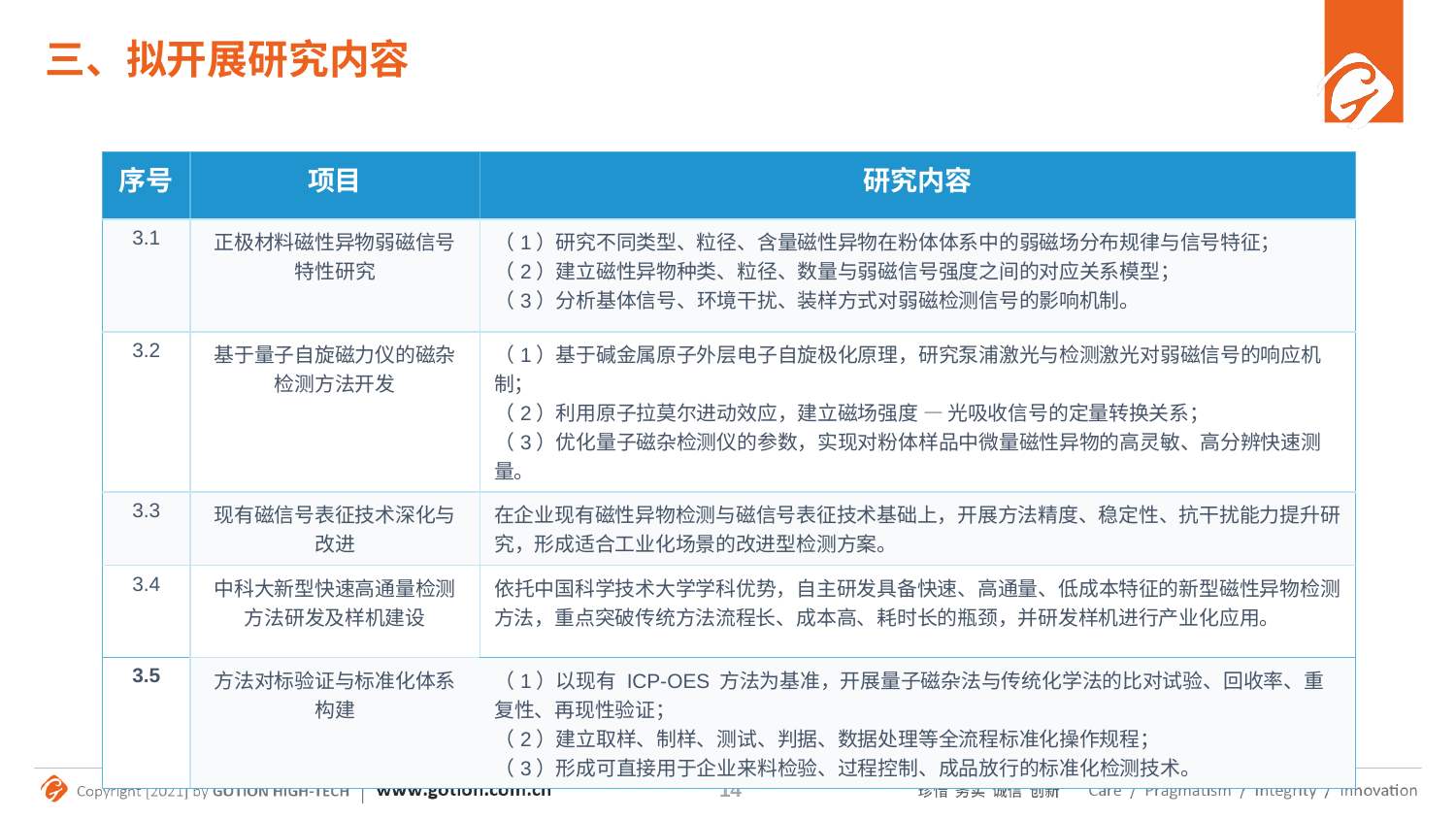

# 三、拟开展研究内容
| 序号 | 项目 | 研究内容 |
| --- | --- | --- |
| 3.1 | 正极材料磁性异物弱磁信号特性研究 | （1）研究不同类型、粒径、含量磁性异物在粉体体系中的弱磁场分布规律与信号特征； （2）建立磁性异物种类、粒径、数量与弱磁信号强度之间的对应关系模型； （3）分析基体信号、环境干扰、装样方式对弱磁检测信号的影响机制。 |
| 3.2 | 基于量子自旋磁力仪的磁杂检测方法开发 | （1）基于碱金属原子外层电子自旋极化原理，研究泵浦激光与检测激光对弱磁信号的响应机制； （2）利用原子拉莫尔进动效应，建立磁场强度 — 光吸收信号的定量转换关系； （3）优化量子磁杂检测仪的参数，实现对粉体样品中微量磁性异物的高灵敏、高分辨快速测量。 |
| 3.3 | 现有磁信号表征技术深化与改进 | 在企业现有磁性异物检测与磁信号表征技术基础上，开展方法精度、稳定性、抗干扰能力提升研究，形成适合工业化场景的改进型检测方案。 |
| 3.4 | 中科大新型快速高通量检测方法研发及样机建设 | 依托中国科学技术大学学科优势，自主研发具备快速、高通量、低成本特征的新型磁性异物检测方法，重点突破传统方法流程长、成本高、耗时长的瓶颈，并研发样机进行产业化应用。 |
| 3.5 | 方法对标验证与标准化体系构建 | （1）以现有 ICP-OES 方法为基准，开展量子磁杂法与传统化学法的比对试验、回收率、重复性、再现性验证； （2）建立取样、制样、测试、判据、数据处理等全流程标准化操作规程； （3）形成可直接用于企业来料检验、过程控制、成品放行的标准化检测技术。 |